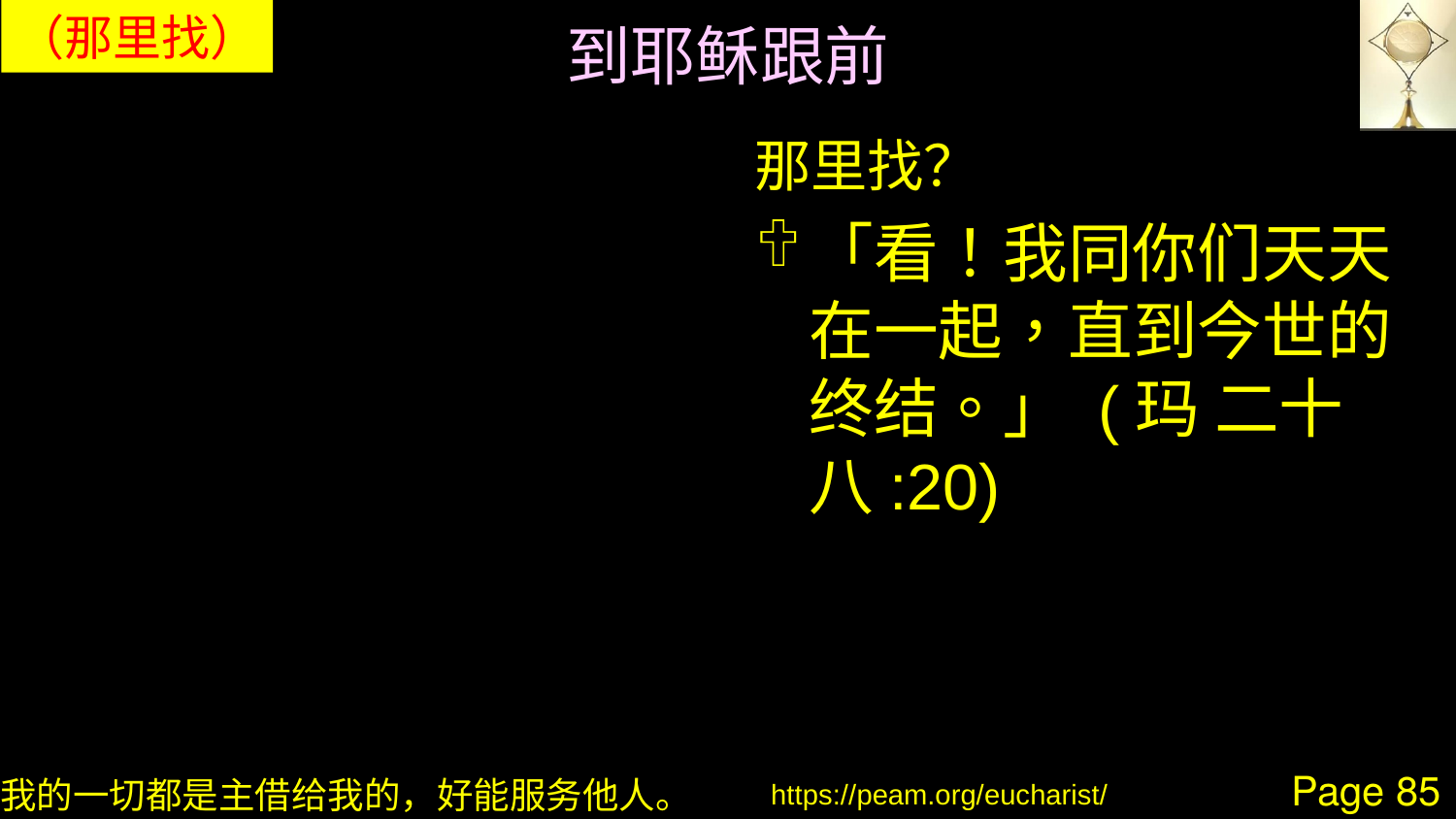

# 到耶稣跟前
（那里找）

那里找？

「看！我同你们天天在一起，直到今世的终结。」 (玛 二十八:20)